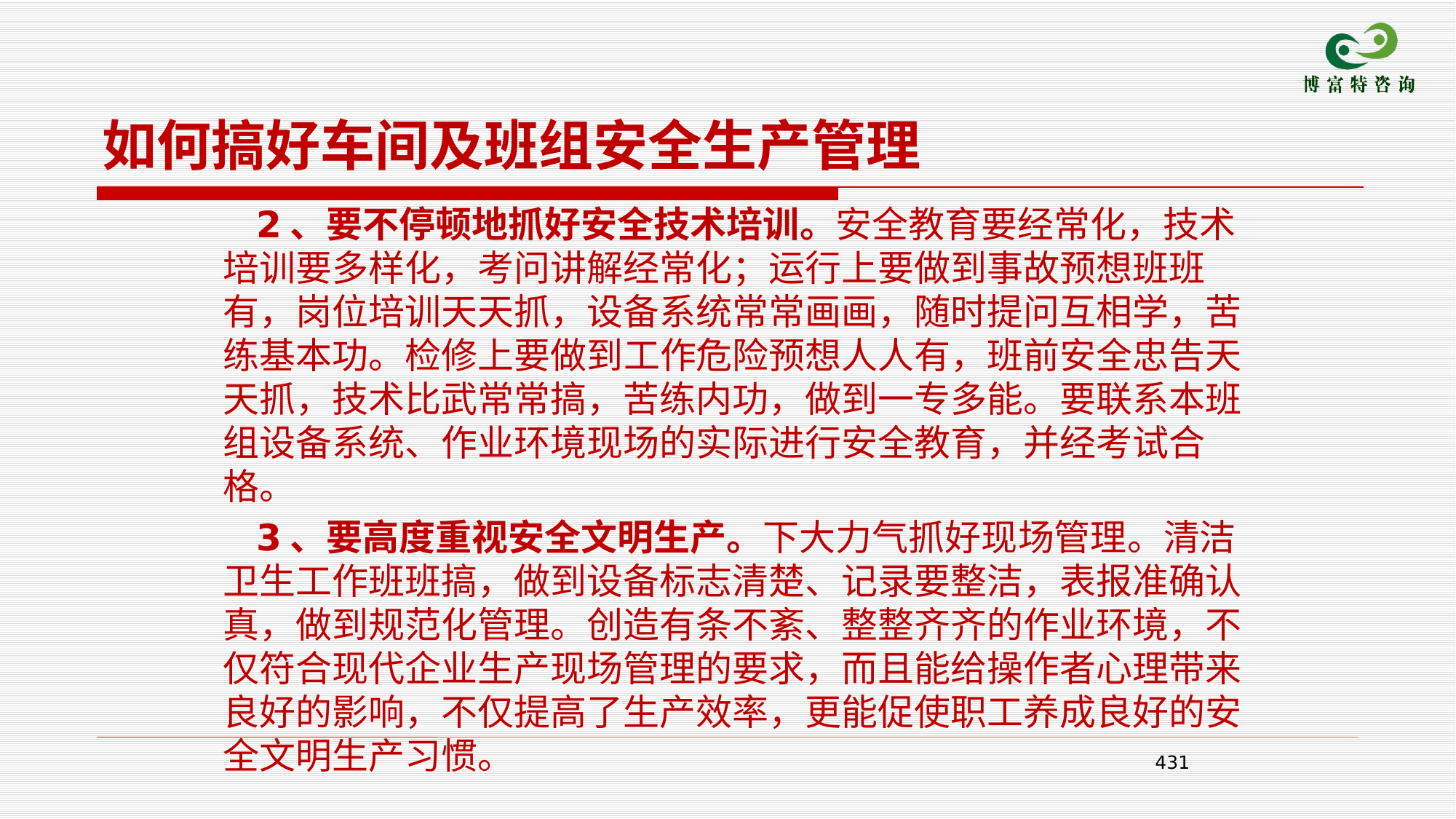

如何搞好车间及班组安全生产管理
       2、要不停顿地抓好安全技术培训。安全教育要经常化，技术培训要多样化，考问讲解经常化；运行上要做到事故预想班班有，岗位培训天天抓，设备系统常常画画，随时提问互相学，苦练基本功。检修上要做到工作危险预想人人有，班前安全忠告天天抓，技术比武常常搞，苦练内功，做到一专多能。要联系本班组设备系统、作业环境现场的实际进行安全教育，并经考试合格。
       3、要高度重视安全文明生产。下大力气抓好现场管理。清洁卫生工作班班搞，做到设备标志清楚、记录要整洁，表报准确认真，做到规范化管理。创造有条不紊、整整齐齐的作业环境，不仅符合现代企业生产现场管理的要求，而且能给操作者心理带来良好的影响，不仅提高了生产效率，更能促使职工养成良好的安全文明生产习惯。

431